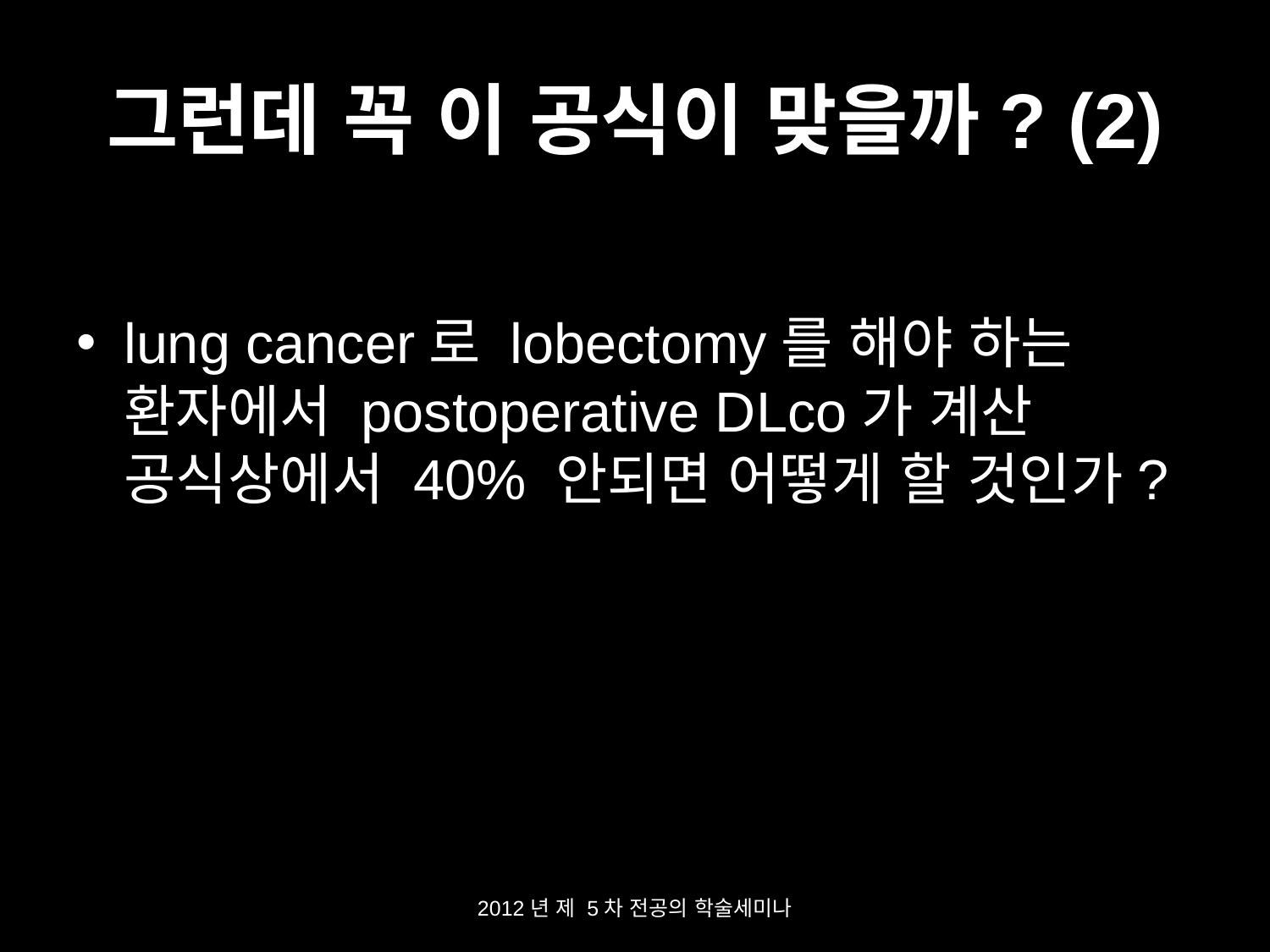

# 그런데 꼭 이 공식이 맞을까? (2)

lung cancer로 lobectomy를 해야 하는 환자에서 postoperative DLco가 계산 공식상에서 40% 안되면 어떻게 할 것인가?
2012년 제 5차 전공의 학술세미나